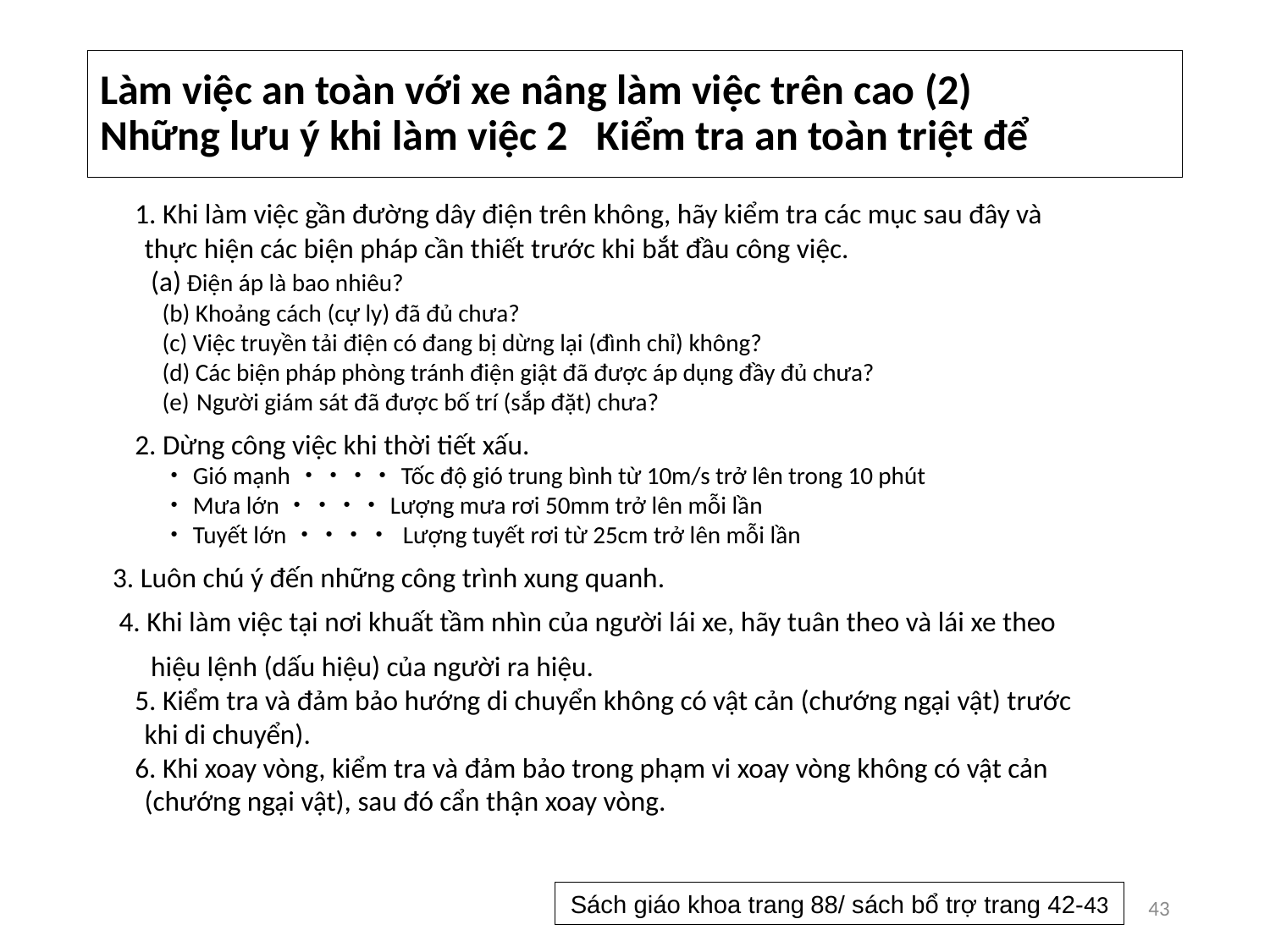

# Làm việc an toàn với xe nâng làm việc trên cao (2) Những lưu ý khi làm việc 2   Kiểm tra an toàn triệt để
　1. Khi làm việc gần đường dây điện trên không, hãy kiểm tra các mục sau đây và
       thực hiện các biện pháp cần thiết trước khi bắt đầu công việc.
        (a) Điện áp là bao nhiêu?
(b) Khoảng cách (cự ly) đã đủ chưa?
(c) Việc truyền tải điện có đang bị dừng lại (đình chỉ) không?
(d) Các biện pháp phòng tránh điện giật đã được áp dụng đầy đủ chưa?
(e) Người giám sát đã được bố trí (sắp đặt) chưa?
　2. Dừng công việc khi thời tiết xấu.
・Gió mạnh・・・・Tốc độ gió trung bình từ 10m/s trở lên trong 10 phút
・Mưa lớn・・・・Lượng mưa rơi 50mm trở lên mỗi lần
・Tuyết lớn・・・・ Lượng tuyết rơi từ 25cm trở lên mỗi lần
  3. Luôn chú ý đến những công trình xung quanh.
   4. Khi làm việc tại nơi khuất tầm nhìn của người lái xe, hãy tuân theo và lái xe theo
        hiệu lệnh (dấu hiệu) của người ra hiệu.
　5. Kiểm tra và đảm bảo hướng di chuyển không có vật cản (chướng ngại vật) trước
       khi di chuyển).
　6. Khi xoay vòng, kiểm tra và đảm bảo trong phạm vi xoay vòng không có vật cản
       (chướng ngại vật), sau đó cẩn thận xoay vòng.

Sách giáo khoa trang 88/ sách bổ trợ trang 42-43
43